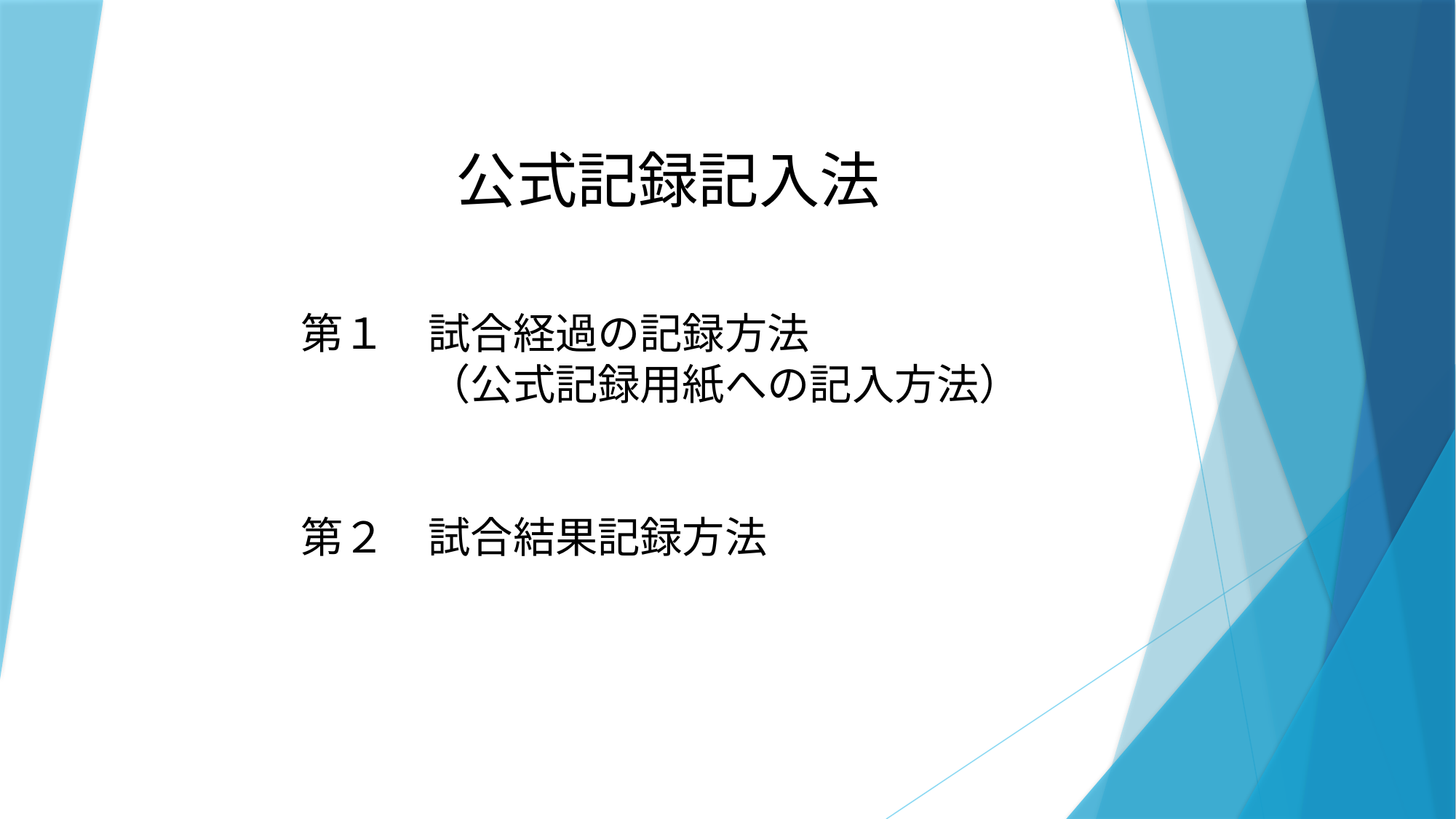

公式記録記入法
第１　試合経過の記録方法
　　　（公式記録用紙への記入方法）

第２　試合結果記録方法